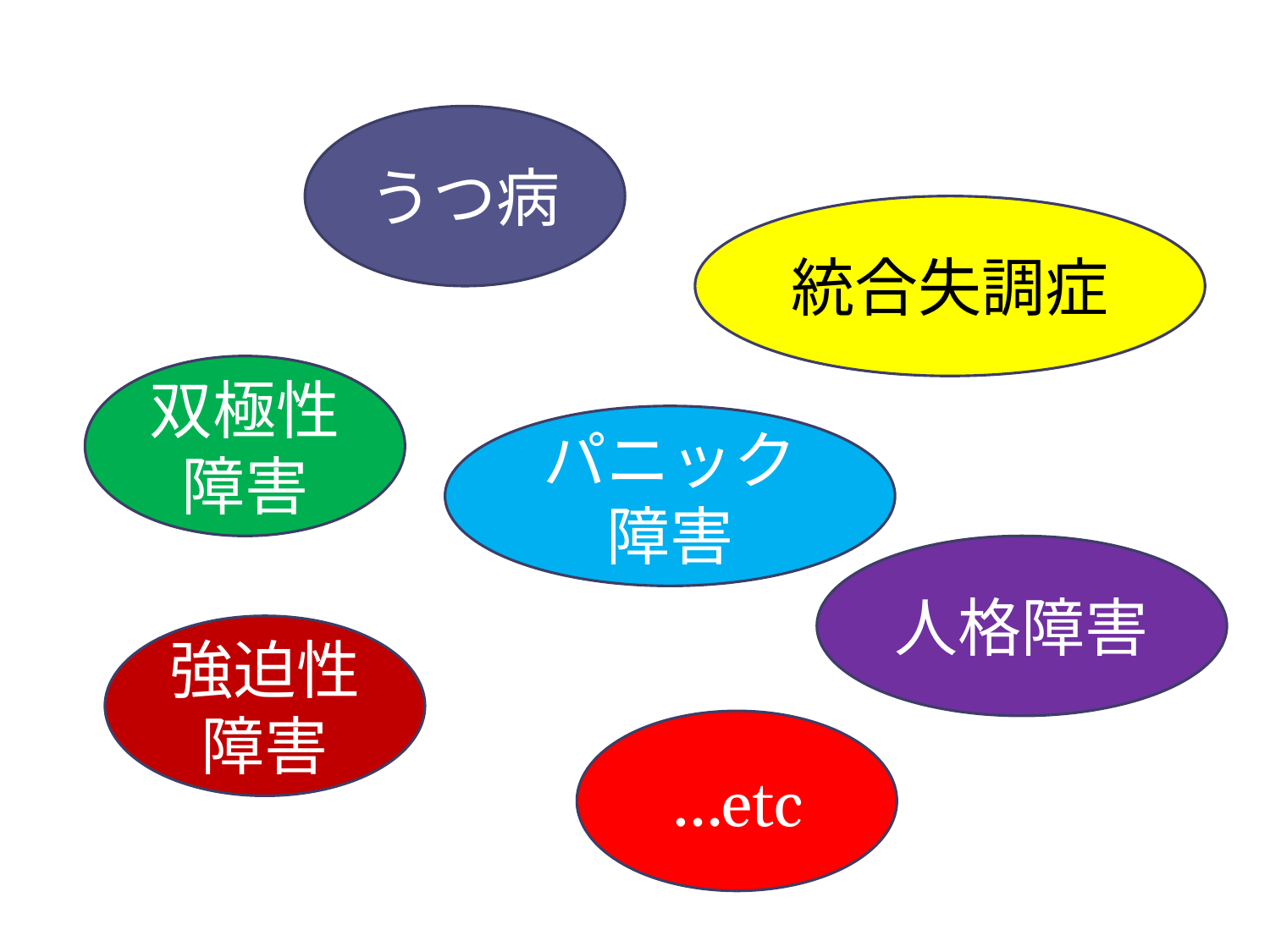

うつ病
統合失調症
双極性障害
パニック
障害
人格障害
強迫性障害
…etc